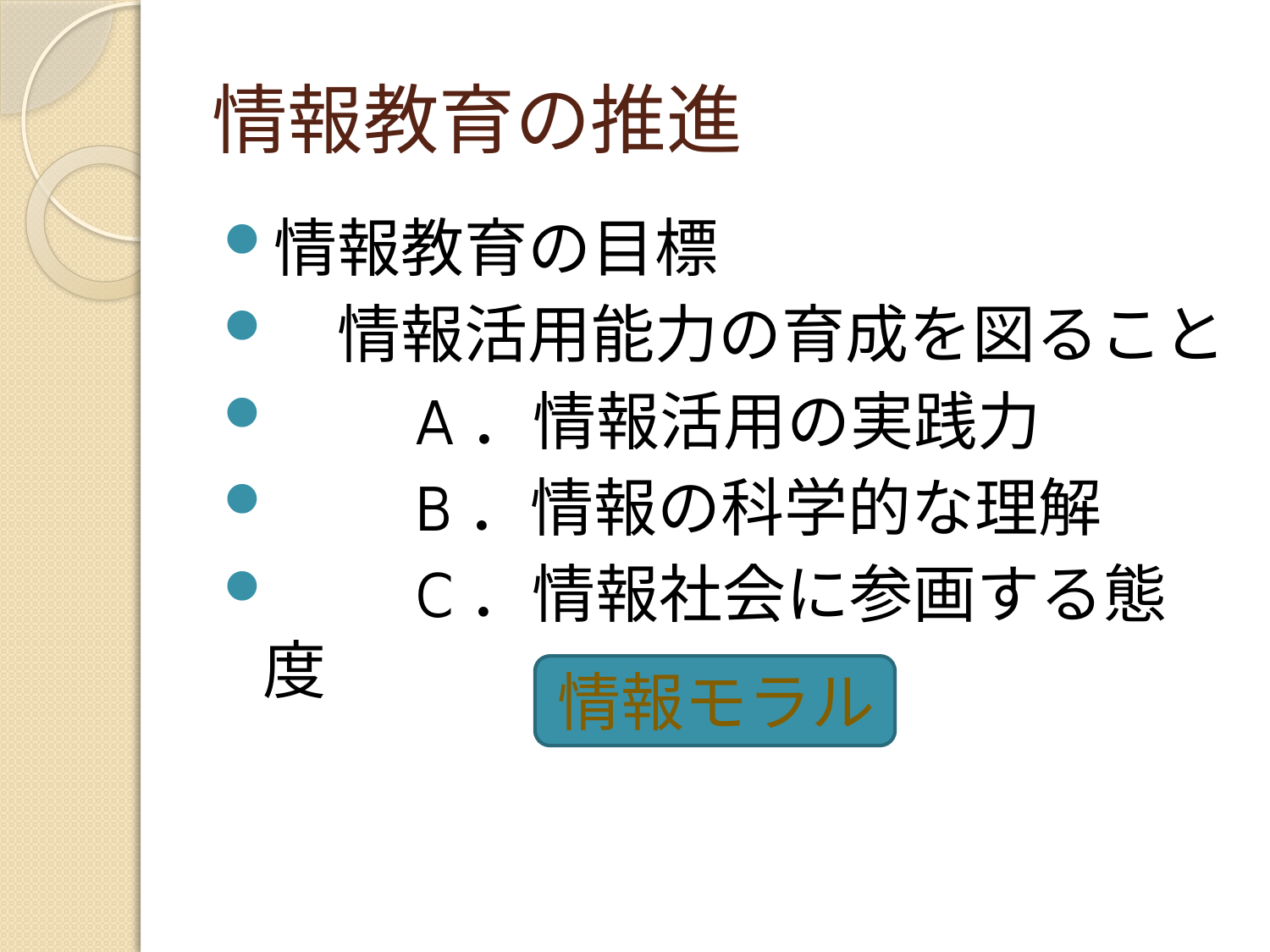

# 情報教育の推進
情報教育の目標
　情報活用能力の育成を図ること
　　A．情報活用の実践力
　　B．情報の科学的な理解
　　C．情報社会に参画する態度

情報モラル